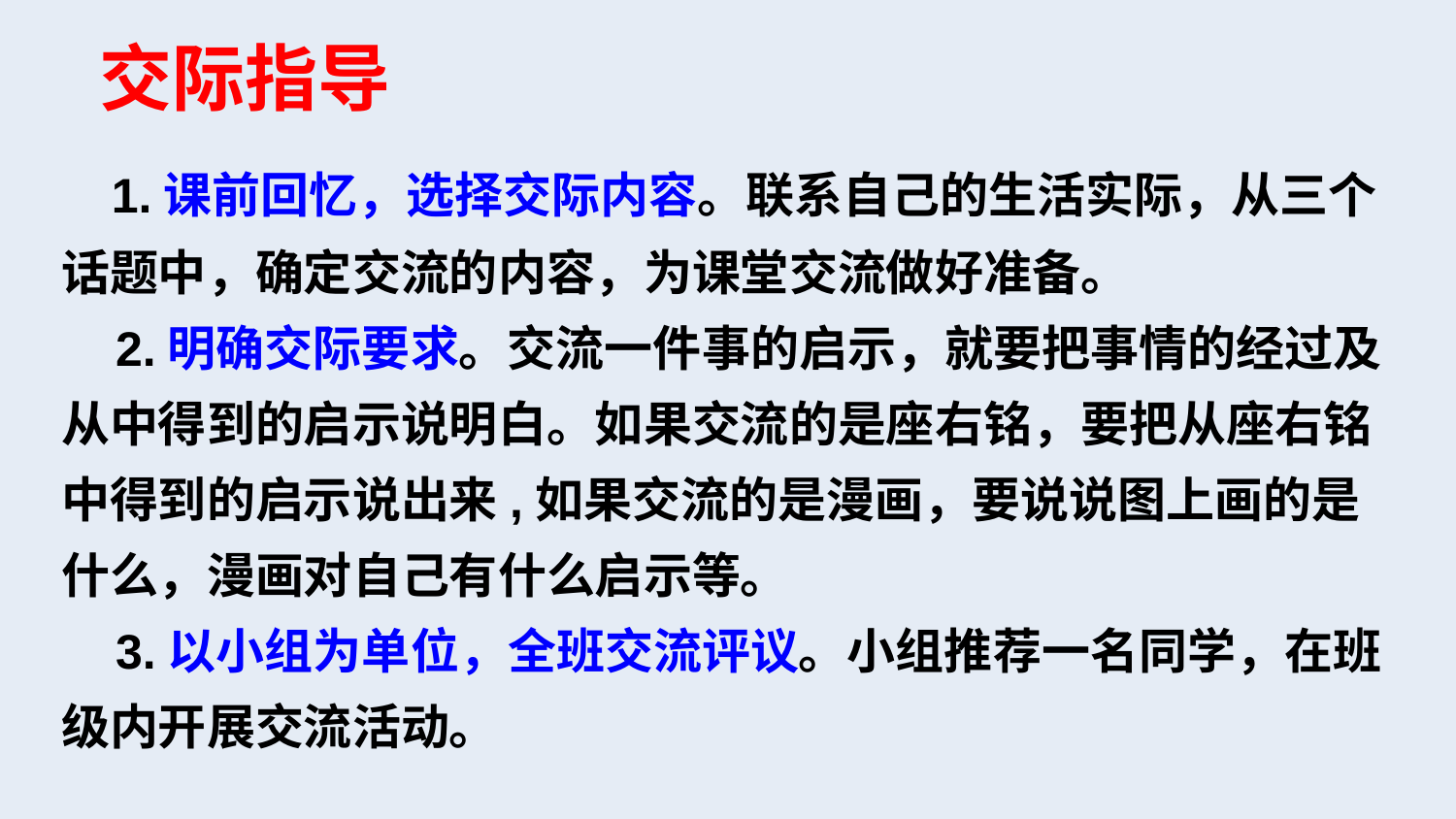

交际指导
# 1.课前回忆，选择交际内容。联系自己的生活实际，从三个话题中，确定交流的内容，为课堂交流做好准备。
    2.明确交际要求。交流一件事的启示，就要把事情的经过及从中得到的启示说明白。如果交流的是座右铭，要把从座右铭中得到的启示说出来,如果交流的是漫画，要说说图上画的是什么，漫画对自己有什么启示等。
    3.以小组为单位，全班交流评议。小组推荐一名同学，在班级内开展交流活动。